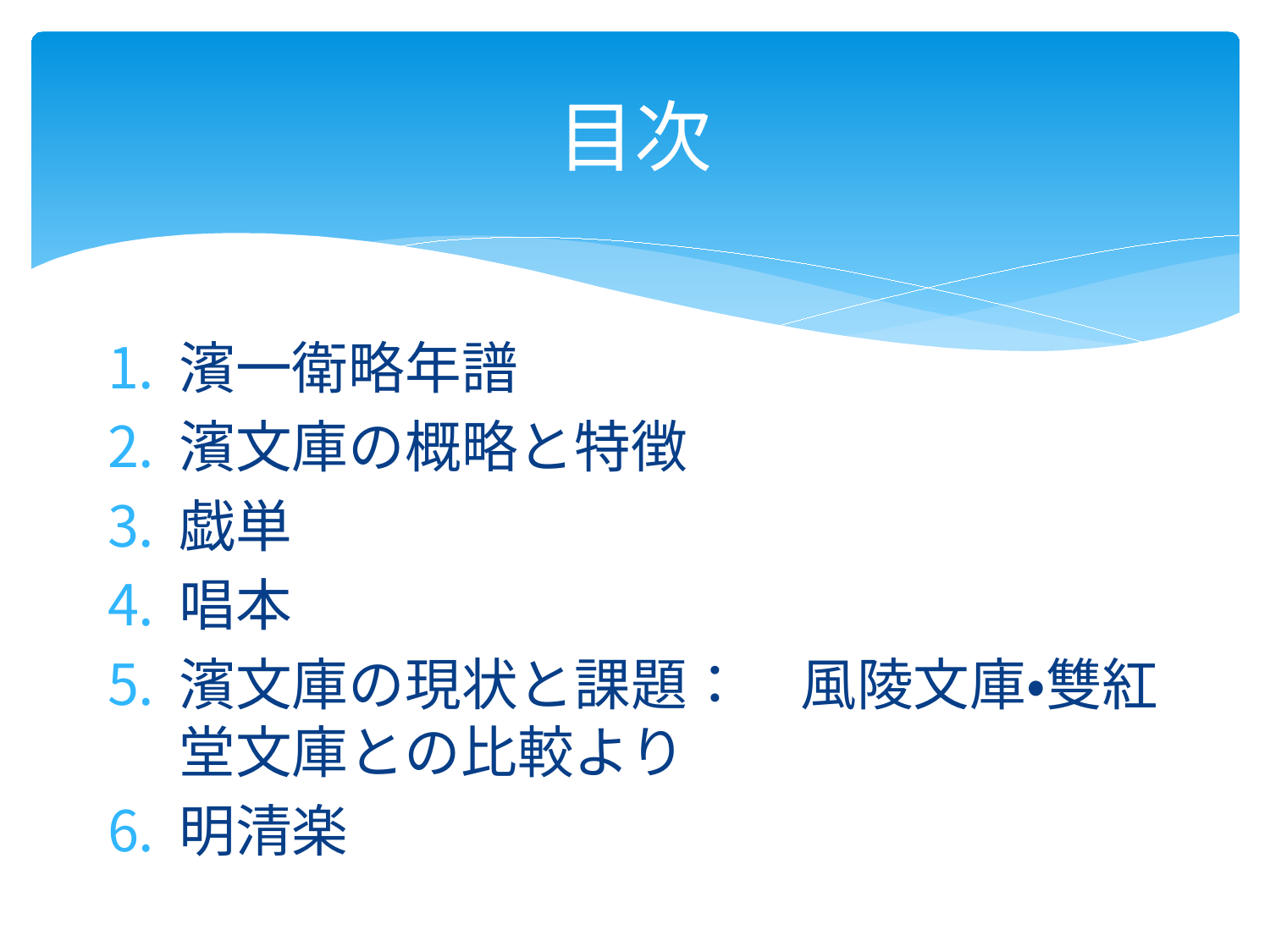

# 目次
濱一衛略年譜
濱文庫の概略と特徴
戯単
唱本
濱文庫の現状と課題：　風陵文庫・雙紅堂文庫との比較より
明清楽